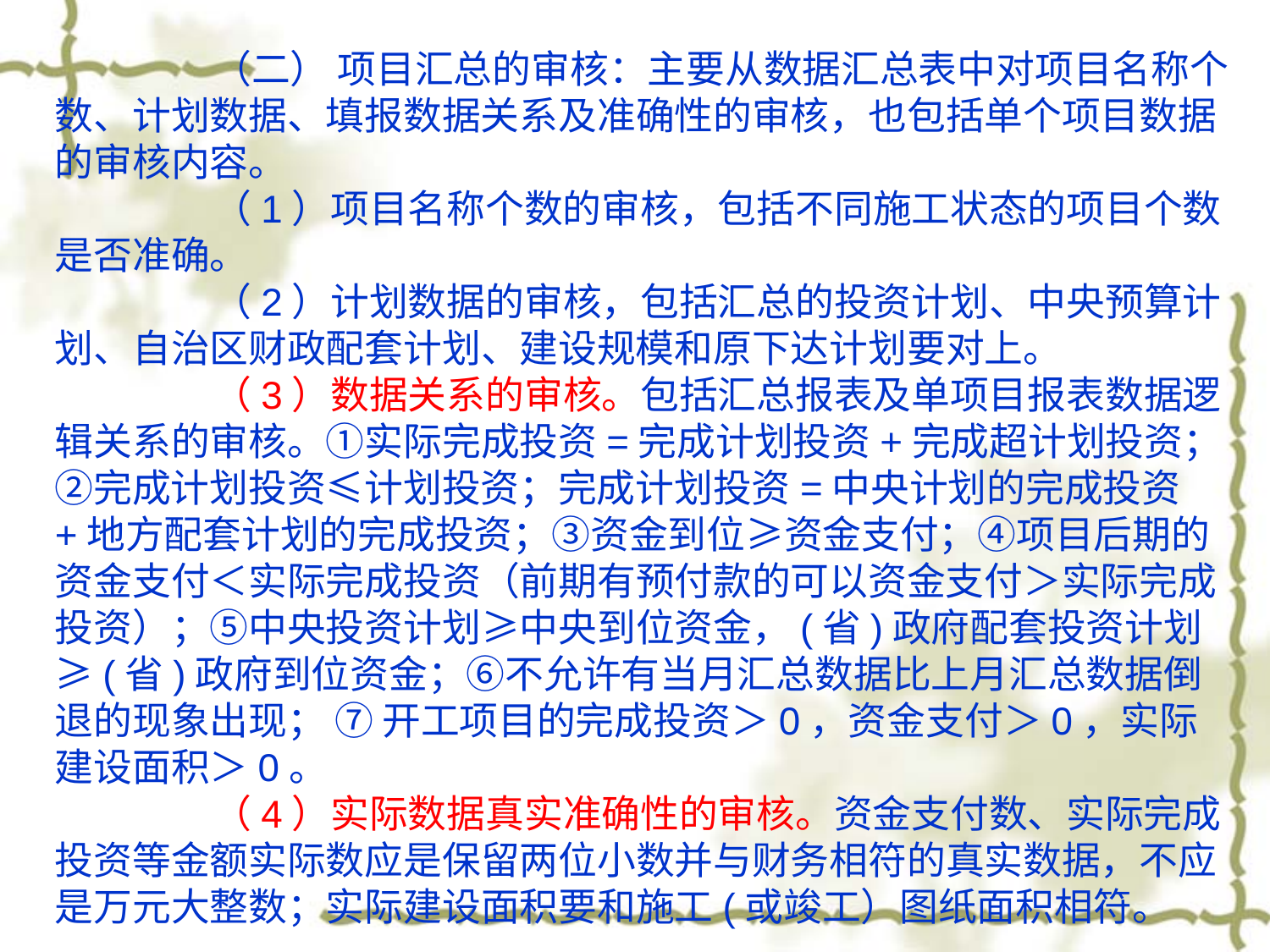

（二） 项目汇总的审核：主要从数据汇总表中对项目名称个数、计划数据、填报数据关系及准确性的审核，也包括单个项目数据的审核内容。
（1）项目名称个数的审核，包括不同施工状态的项目个数是否准确。
（2）计划数据的审核，包括汇总的投资计划、中央预算计划、自治区财政配套计划、建设规模和原下达计划要对上。
（3）数据关系的审核。包括汇总报表及单项目报表数据逻辑关系的审核。①实际完成投资=完成计划投资+完成超计划投资；②完成计划投资≤计划投资；完成计划投资=中央计划的完成投资+地方配套计划的完成投资；③资金到位≥资金支付；④项目后期的资金支付＜实际完成投资（前期有预付款的可以资金支付＞实际完成投资）；⑤中央投资计划≥中央到位资金，(省)政府配套投资计划≥(省)政府到位资金；⑥不允许有当月汇总数据比上月汇总数据倒退的现象出现； ⑦ 开工项目的完成投资＞0，资金支付＞0，实际建设面积＞0。
（4）实际数据真实准确性的审核。资金支付数、实际完成投资等金额实际数应是保留两位小数并与财务相符的真实数据，不应是万元大整数；实际建设面积要和施工(或竣工）图纸面积相符。